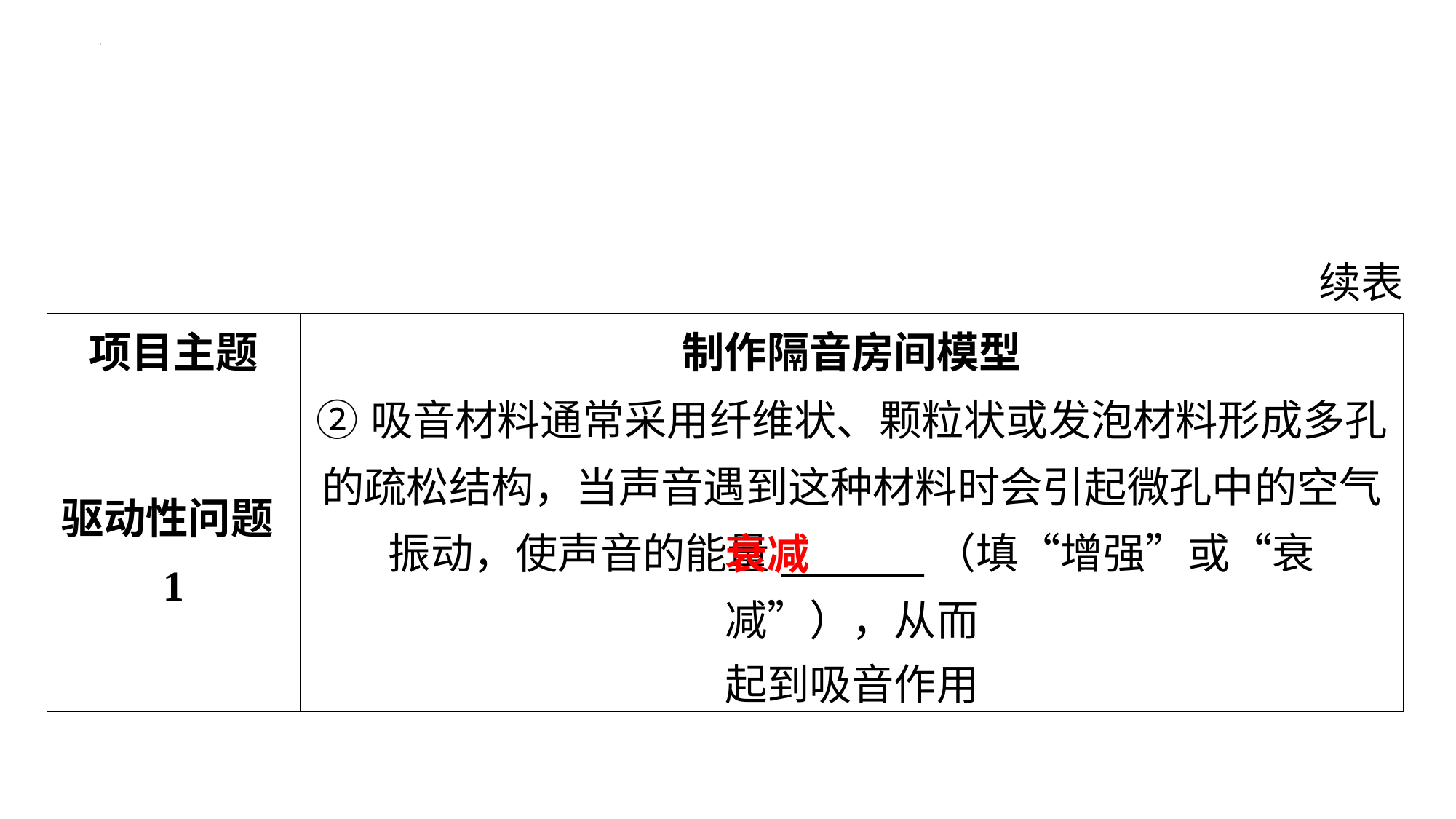

续表
| 项目主题 | 制作隔音房间模型 |
| --- | --- |
| 驱动性问题1 | ②吸音材料通常采用纤维状、颗粒状或发泡材料形成多孔 的疏松结构，当声音遇到这种材料时会引起微孔中的空气 振动，使声音的能量\_\_\_\_\_\_（填“增强”或“衰减”），从而 起到吸音作用 |
衰减